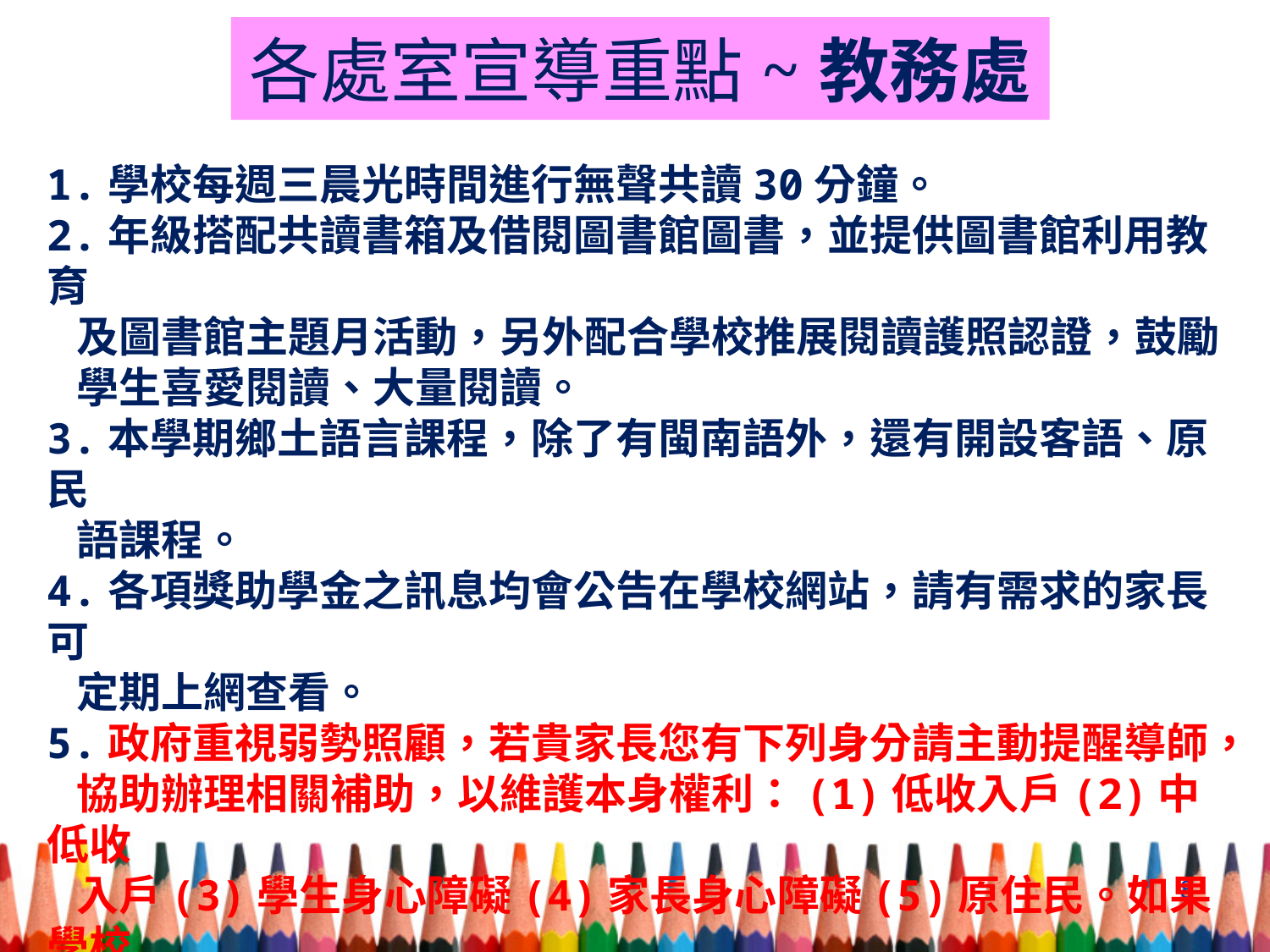

# 各處室宣導重點~教務處
1.學校每週三晨光時間進行無聲共讀30分鐘。
2.年級搭配共讀書箱及借閱圖書館圖書，並提供圖書館利用教育
  及圖書館主題月活動，另外配合學校推展閱讀護照認證，鼓勵
  學生喜愛閱讀、大量閱讀。
3.本學期鄉土語言課程，除了有閩南語外，還有開設客語、原民
  語課程。
4.各項獎助學金之訊息均會公告在學校網站，請有需求的家長可
  定期上網查看。
5.政府重視弱勢照顧，若貴家長您有下列身分請主動提醒導師，
  協助辦理相關補助，以維護本身權利：(1)低收入戶(2)中低收
  入戶(3)學生身心障礙(4)家長身心障礙(5)原住民。如果學校
  需要相關補助證明文件請配合交由導師轉交給註冊組或電洽註
  冊組查詢。註冊組長倪玉婷老師，電話：26745666#812。

8